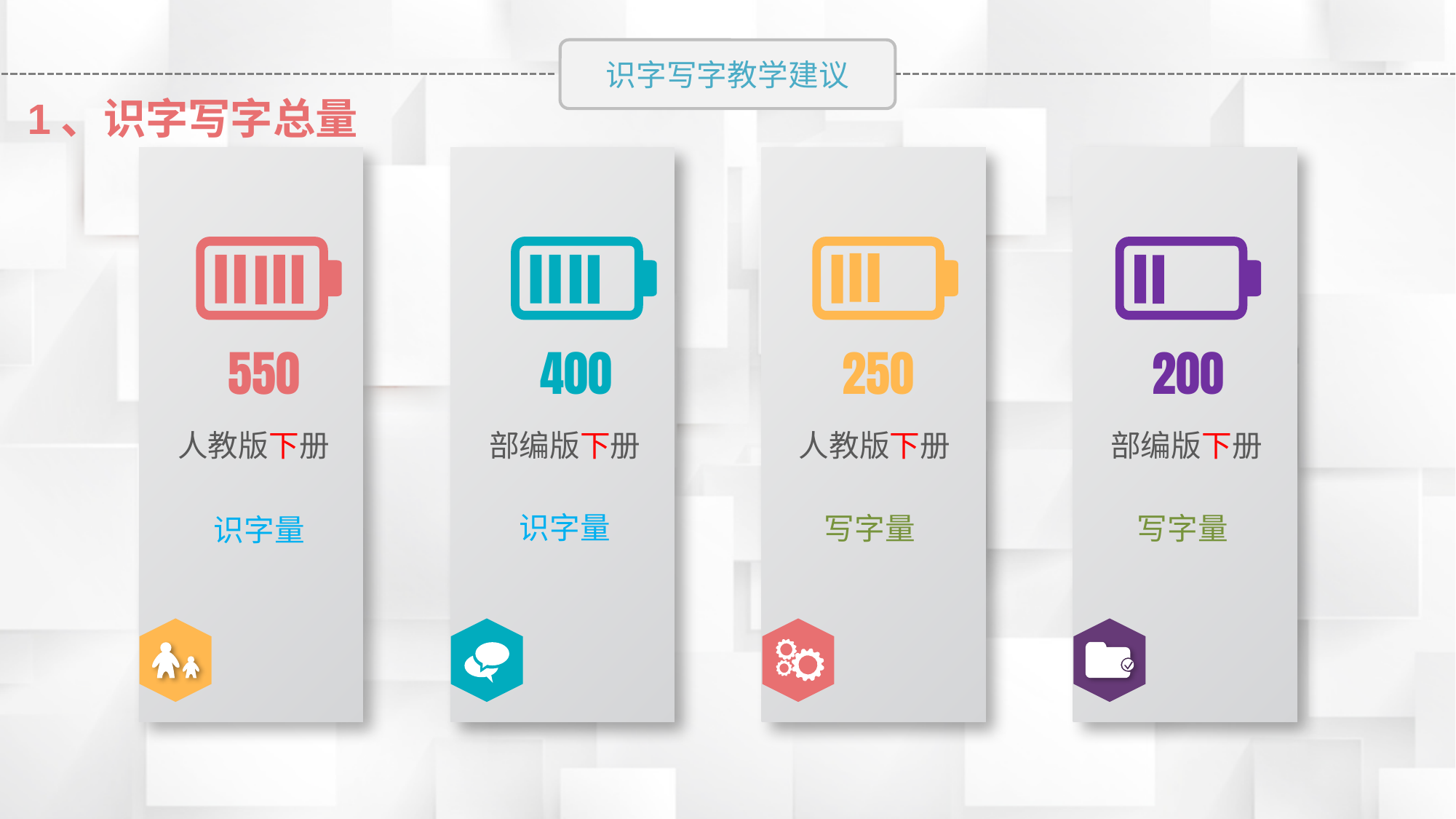

1、识字写字总量

550
400
250
200
人教版下册
部编版下册
人教版下册
部编版下册
识字量
写字量
写字量
识字量